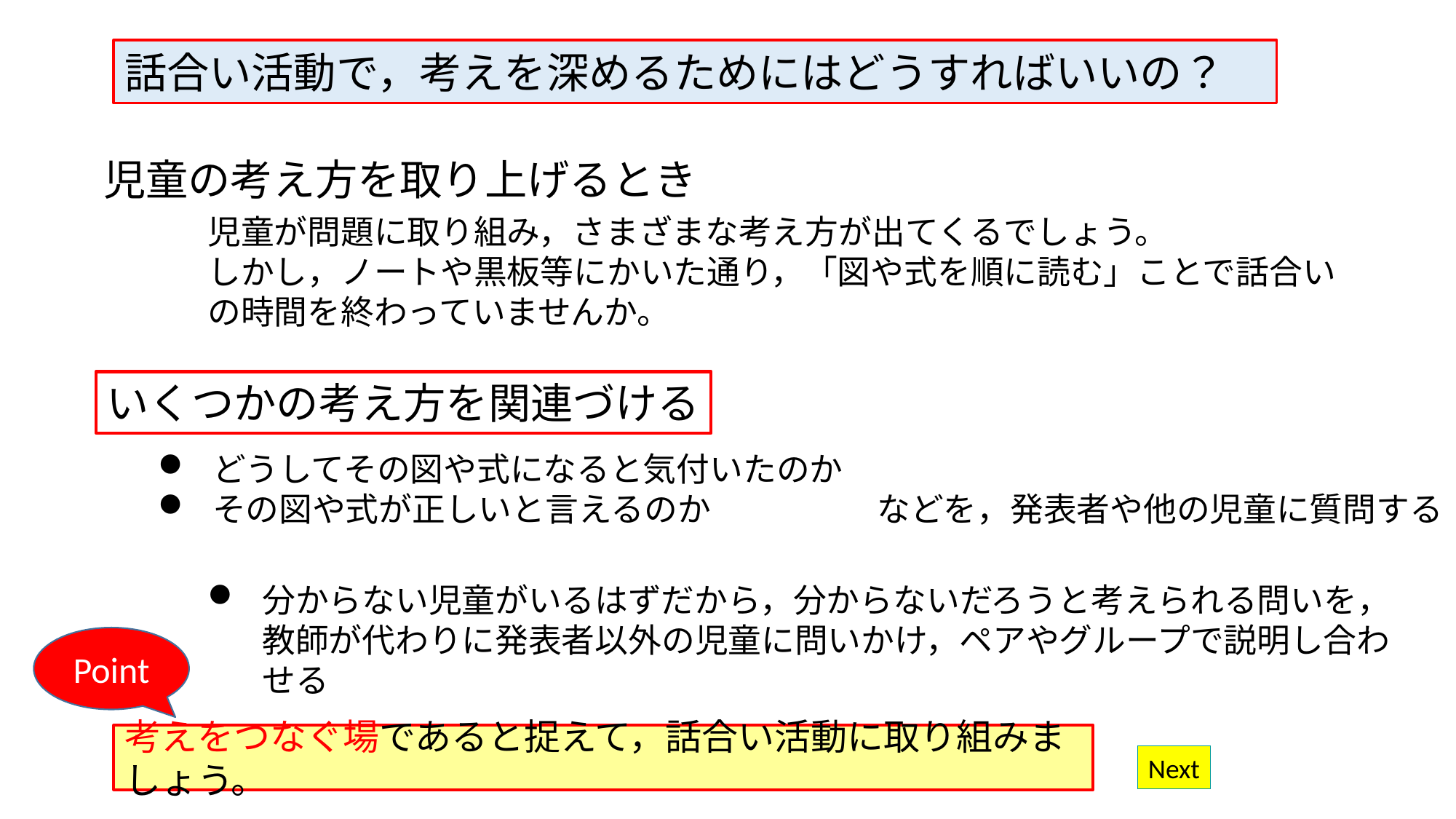

話合い活動で，考えを深めるためにはどうすればいいの？
児童の考え方を取り上げるとき
児童が問題に取り組み，さまざまな考え方が出てくるでしょう。
しかし，ノートや黒板等にかいた通り，「図や式を順に読む」ことで話合いの時間を終わっていませんか。
いくつかの考え方を関連づける
どうしてその図や式になると気付いたのか
その図や式が正しいと言えるのか　　　　　などを，発表者や他の児童に質問する
分からない児童がいるはずだから，分からないだろうと考えられる問いを，教師が代わりに発表者以外の児童に問いかけ，ペアやグループで説明し合わせる
Point
考えをつなぐ場であると捉えて，話合い活動に取り組みましょう。
Next